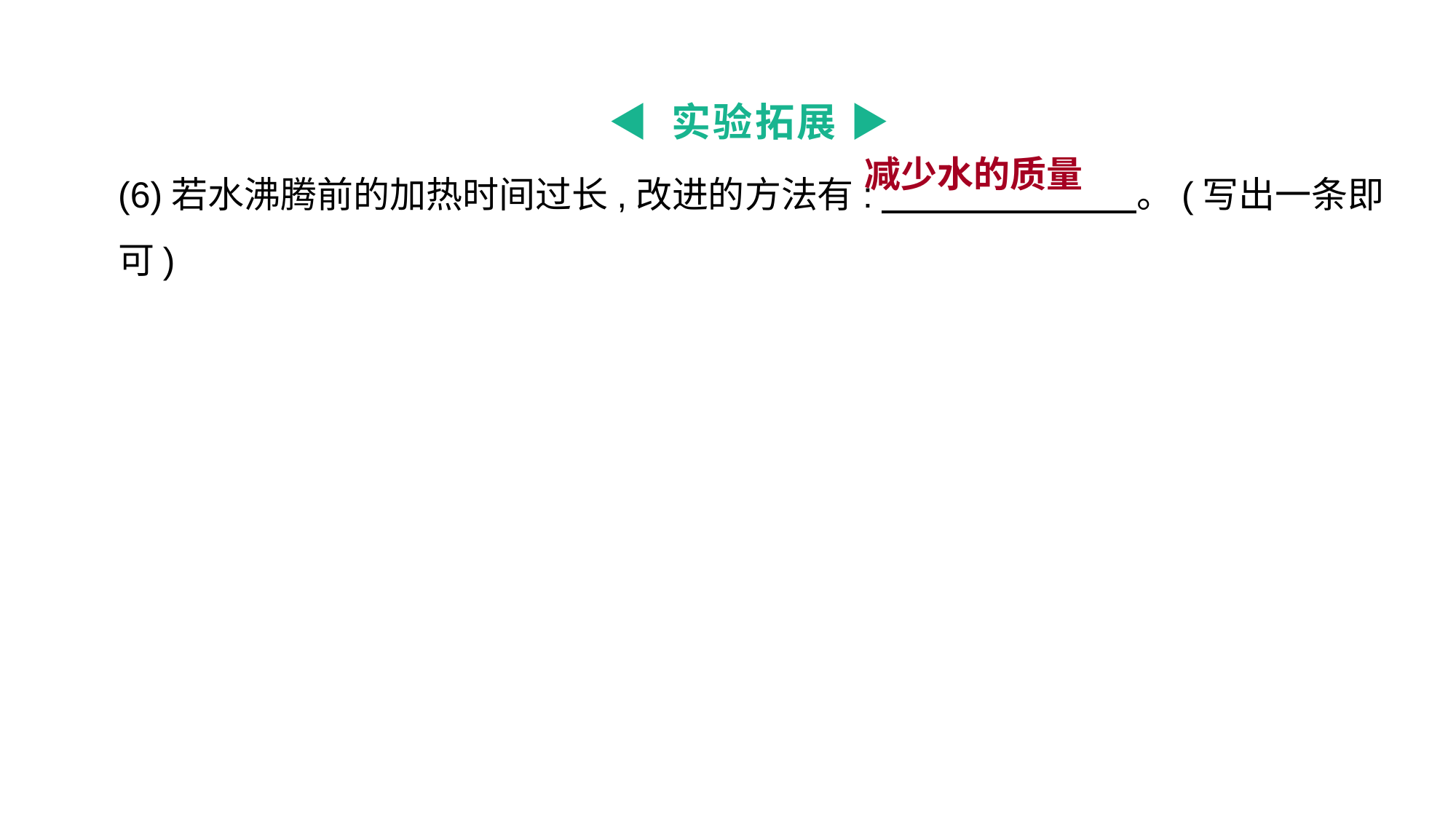

◀ 实验拓展 ▶
(6)若水沸腾前的加热时间过长,改进的方法有:　　　　　　　。(写出一条即可)
 减少水的质量